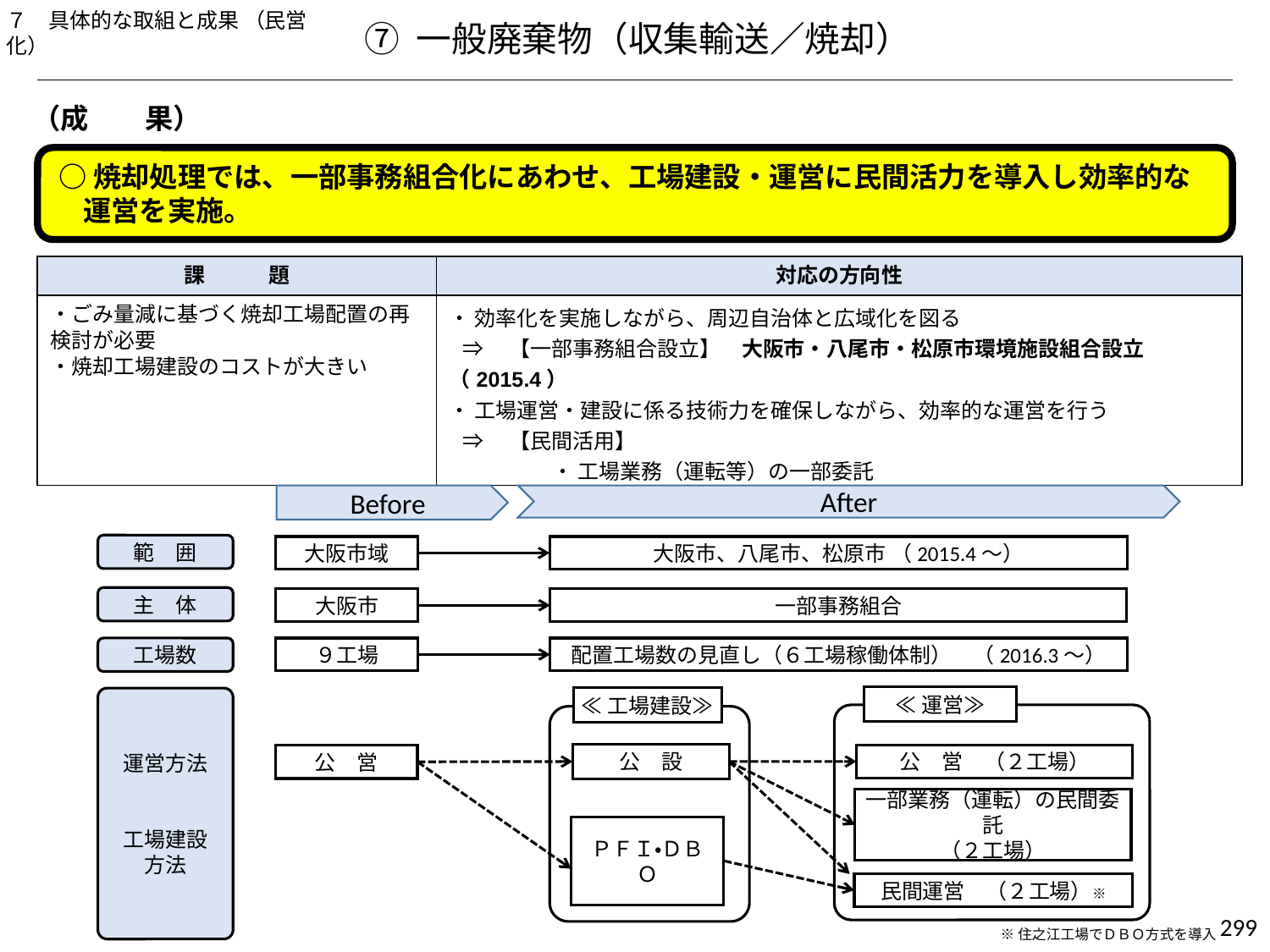

７　具体的な取組と成果 （民営化）
⑦ 一般廃棄物（収集輸送／焼却）
（成　　果）

○焼却処理では、一部事務組合化にあわせ、工場建設・運営に民間活力を導入し効率的な運営を実施。
| 課　　　題 | 対応の方向性 |
| --- | --- |
| ・ごみ量減に基づく焼却工場配置の再検討が必要 ・焼却工場建設のコストが大きい | ・ 効率化を実施しながら、周辺自治体と広域化を図る ⇒ 【一部事務組合設立】　大阪市・八尾市・松原市環境施設組合設立（2015.4） ・ 工場運営・建設に係る技術力を確保しながら、効率的な運営を行う ⇒ 【民間活用】 　　　 　・ 工場業務（運転等）の一部委託 　　　 　・ ＤＢＯ方式等の活用による一部工場の民間運営 |
After
Before
範　囲
大阪市域
大阪市、八尾市、松原市 （2015.4～）
主　体
大阪市
一部事務組合
工場数
９工場
配置工場数の見直し（６工場稼働体制）　（2016.3～）
≪運営≫
≪工場建設≫
運営方法

工場建設
方法

公　設
公　営　（２工場）
公　営
一部業務（運転）の民間委託
（２工場）
ＰＦＩ・ＤＢＯ
民間運営　（２工場）※
299
※住之江工場でＤＢＯ方式を導入